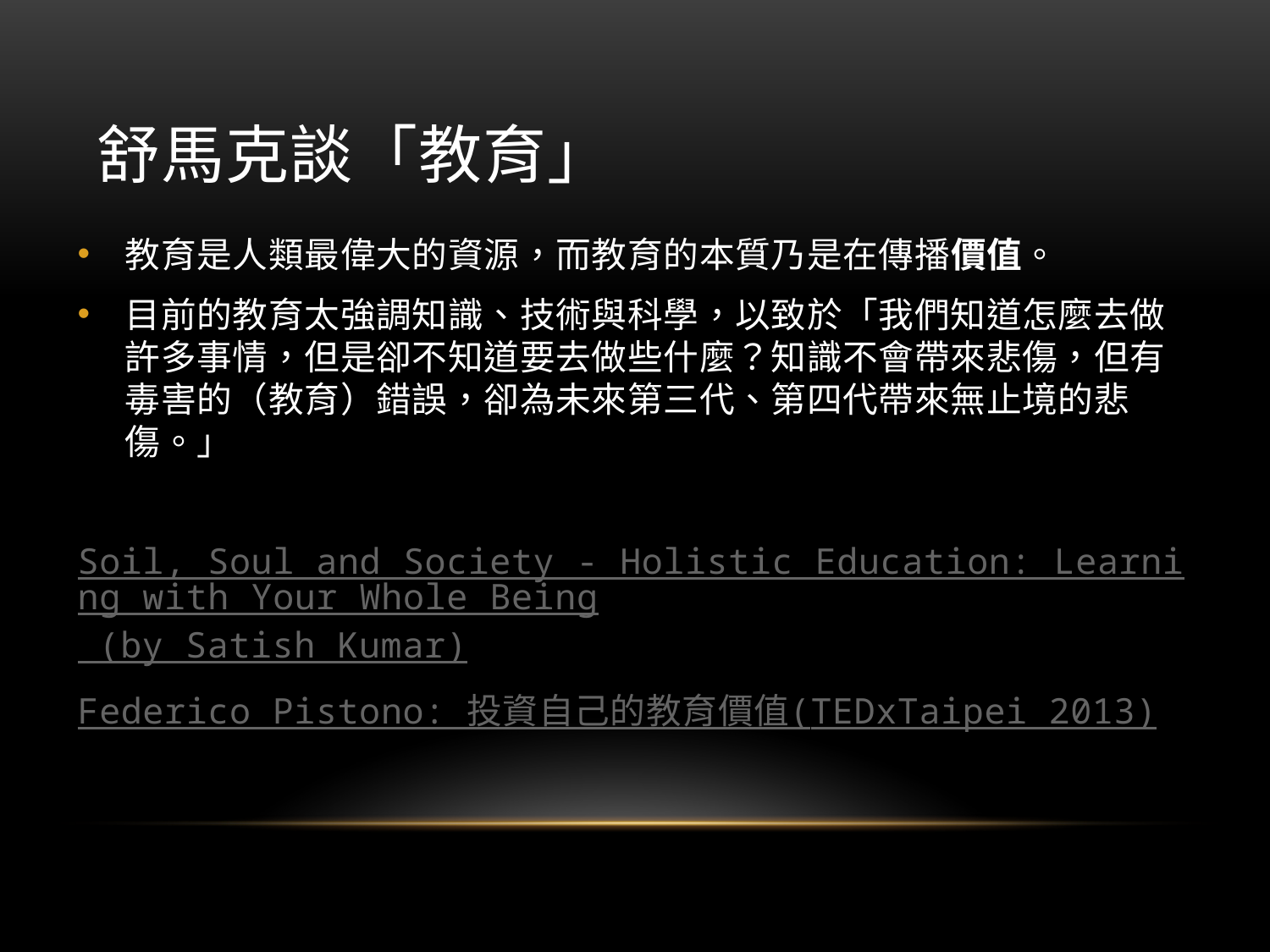

# 舒馬克談「教育」
教育是人類最偉大的資源，而教育的本質乃是在傳播價值。
目前的教育太強調知識、技術與科學，以致於「我們知道怎麼去做許多事情，但是卻不知道要去做些什麼？知識不會帶來悲傷，但有毒害的（教育）錯誤，卻為未來第三代、第四代帶來無止境的悲傷。」

Soil, Soul and Society - Holistic Education: Learning with Your Whole Being (by Satish Kumar)
Federico Pistono: 投資自己的教育價值(TEDxTaipei 2013)